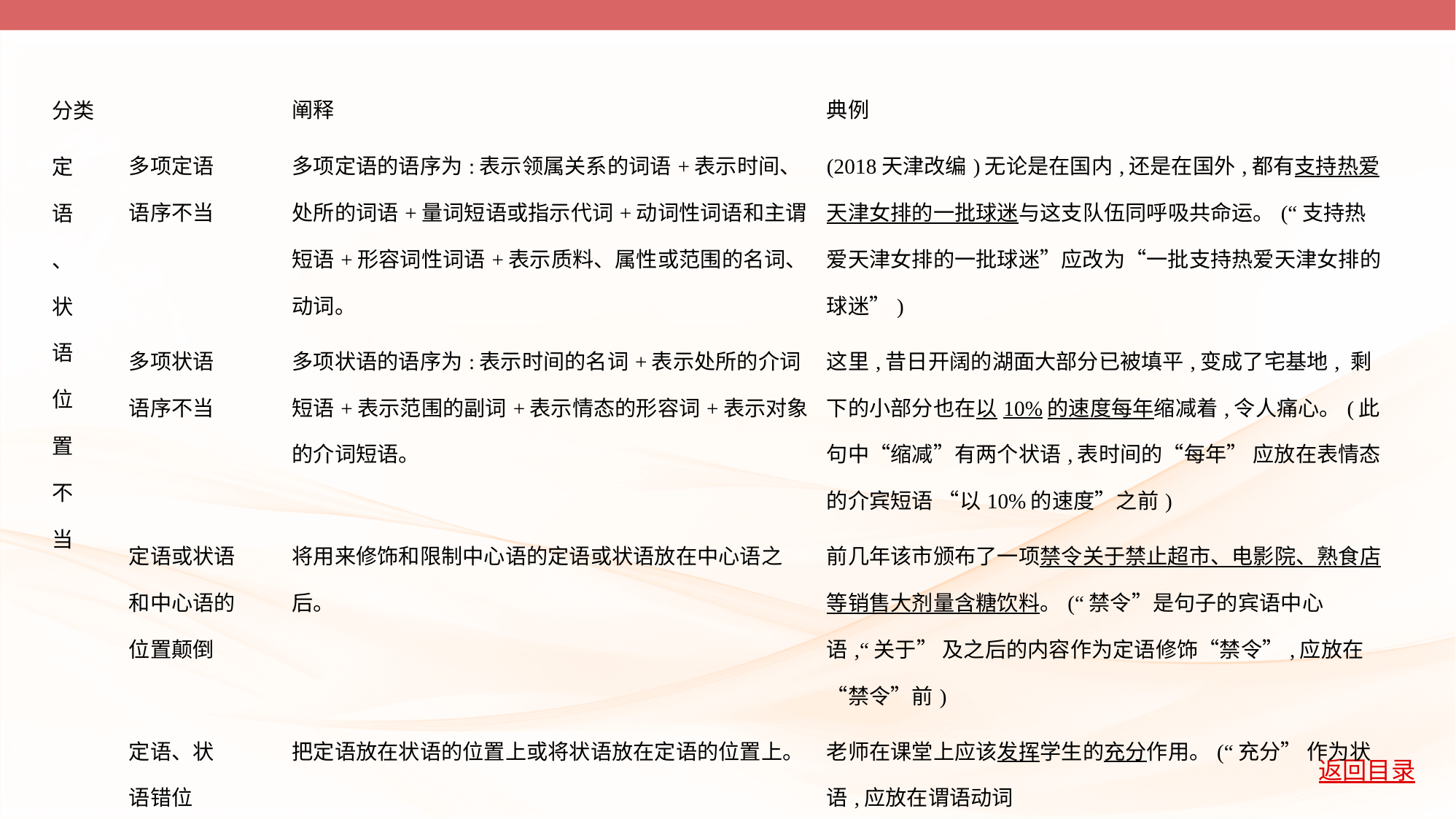

| 分类 |  | 阐释 | 典例 |
| --- | --- | --- | --- |
| 定 语 、 状 语 位 置 不 当 | 多项定语 语序不当 | 多项定语的语序为:表示领属关系的词语+表示时间、处所的词语+量词短语或指示代词+动词性词语和主谓短语+形容词性词语+表示质料、属性或范围的名词、动词。 | (2018天津改编)无论是在国内,还是在国外,都有支持热爱天津女排的一批球迷与这支队伍同呼吸共命运。(“支持热爱天津女排的一批球迷”应改为“一批支持热爱天津女排的球迷”) |
|  | 多项状语 语序不当 | 多项状语的语序为:表示时间的名词+表示处所的介词短语+表示范围的副词+表示情态的形容词+表示对象的介词短语。 | 这里,昔日开阔的湖面大部分已被填平,变成了宅基地, 剩下的小部分也在以10%的速度每年缩减着,令人痛心。(此句中“缩减”有两个状语,表时间的“每年” 应放在表情态的介宾短语 “以10%的速度”之前) |
|  | 定语或状语 和中心语的 位置颠倒 | 将用来修饰和限制中心语的定语或状语放在中心语之后。 | 前几年该市颁布了一项禁令关于禁止超市、电影院、熟食店等销售大剂量含糖饮料。(“禁令”是句子的宾语中心语,“关于” 及之后的内容作为定语修饰“禁令”,应放在“禁令”前) |
|  | 定语、状 语错位 | 把定语放在状语的位置上或将状语放在定语的位置上。 | 老师在课堂上应该发挥学生的充分作用。(“充分” 作为状语,应放在谓语动词 “发挥”前) |